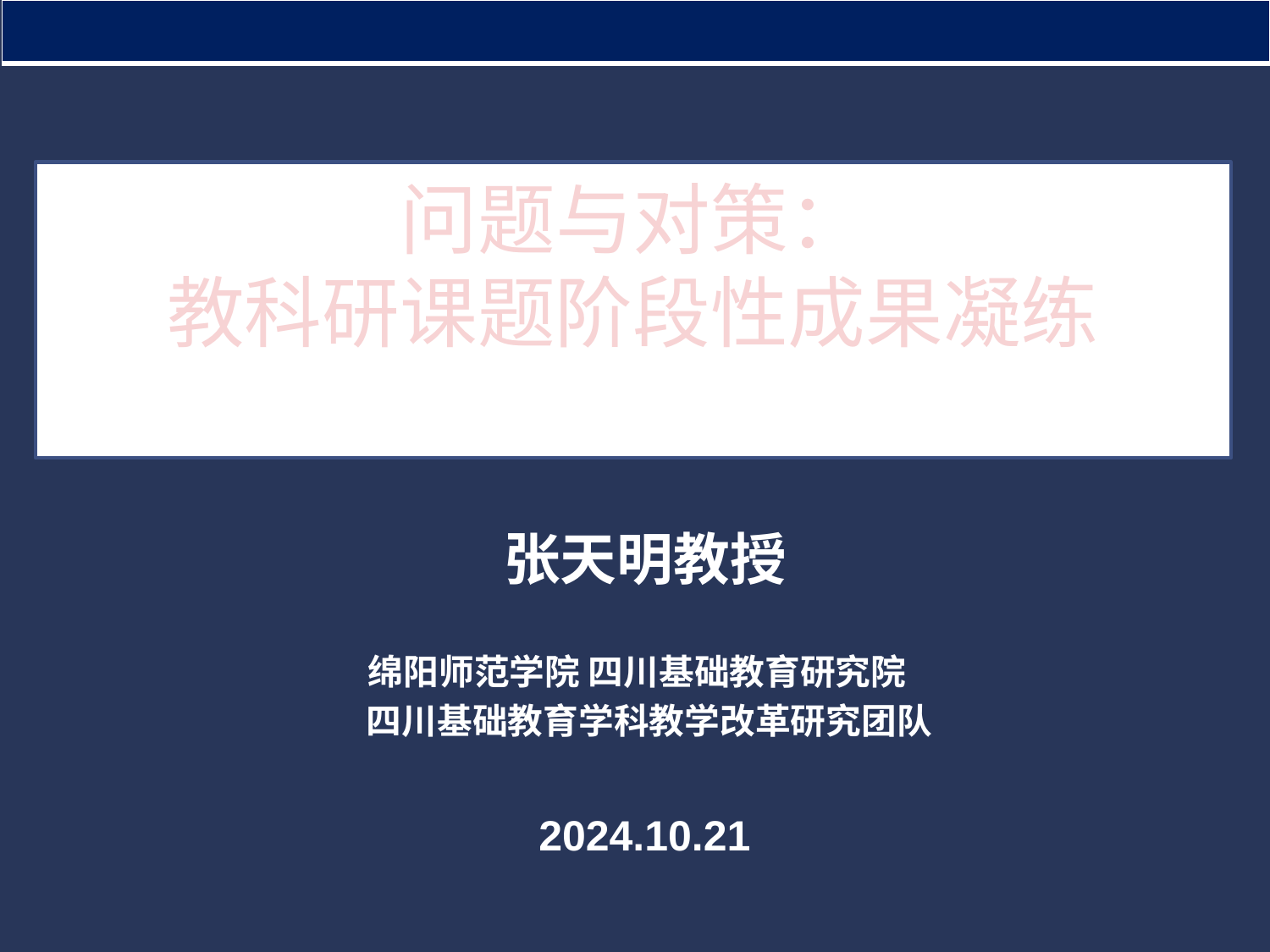

|  |
| --- |
# 问题与对策： 教科研课题阶段性成果凝练

   张天明教授

   绵阳师范学院 四川基础教育研究院
      四川基础教育学科教学改革研究团队

    2024.10.21